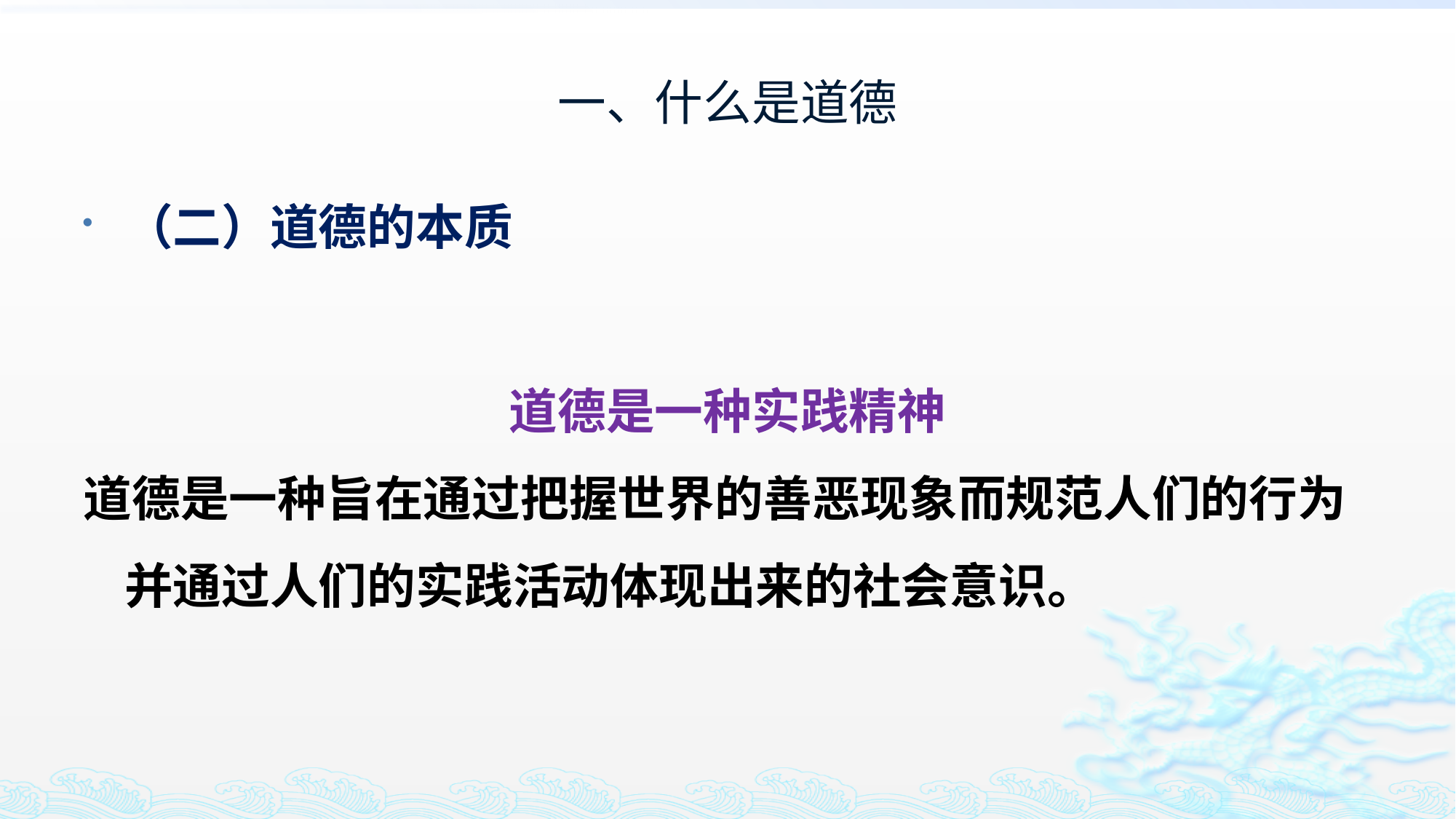

# 一、什么是道德
（二）道德的本质

道德是一种实践精神
道德是一种旨在通过把握世界的善恶现象而规范人们的行为并通过人们的实践活动体现出来的社会意识。